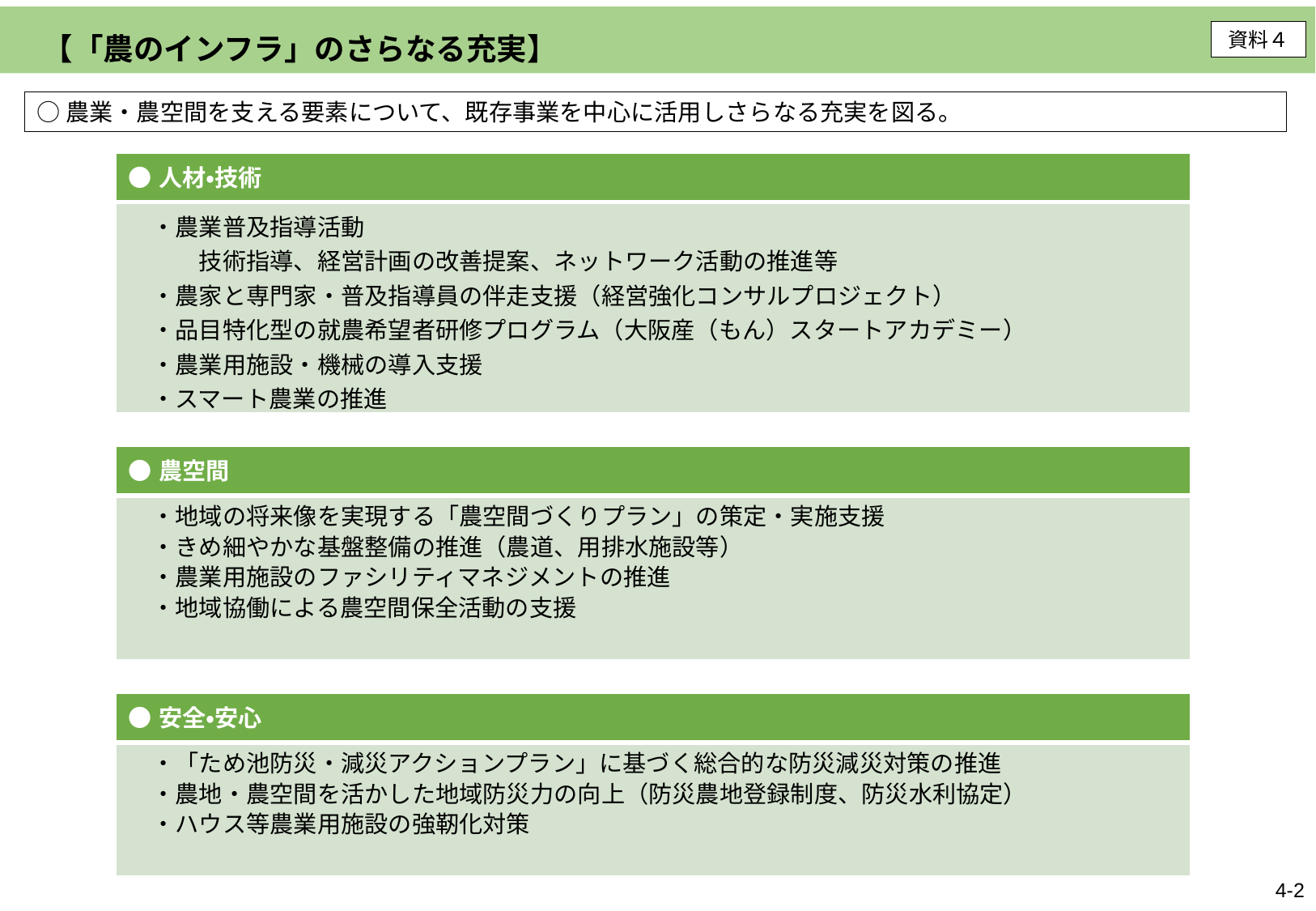

【「農のインフラ」のさらなる充実】
資料４
○農業・農空間を支える要素について、既存事業を中心に活用しさらなる充実を図る。
| ●人材・技術 |
| --- |
| ・農業普及指導活動 　　　技術指導、経営計画の改善提案、ネットワーク活動の推進等 　・農家と専門家・普及指導員の伴走支援（経営強化コンサルプロジェクト） 　・品目特化型の就農希望者研修プログラム（大阪産（もん）スタートアカデミー） 　・農業用施設・機械の導入支援 　・スマート農業の推進 |
| ●農空間 |
| --- |
| ・地域の将来像を実現する「農空間づくりプラン」の策定・実施支援 　・きめ細やかな基盤整備の推進（農道、用排水施設等） 　・農業用施設のファシリティマネジメントの推進 　・地域協働による農空間保全活動の支援 |
| ●安全・安心 |
| --- |
| ・「ため池防災・減災アクションプラン」に基づく総合的な防災減災対策の推進 　・農地・農空間を活かした地域防災力の向上（防災農地登録制度、防災水利協定） 　・ハウス等農業用施設の強靭化対策 |
4-2